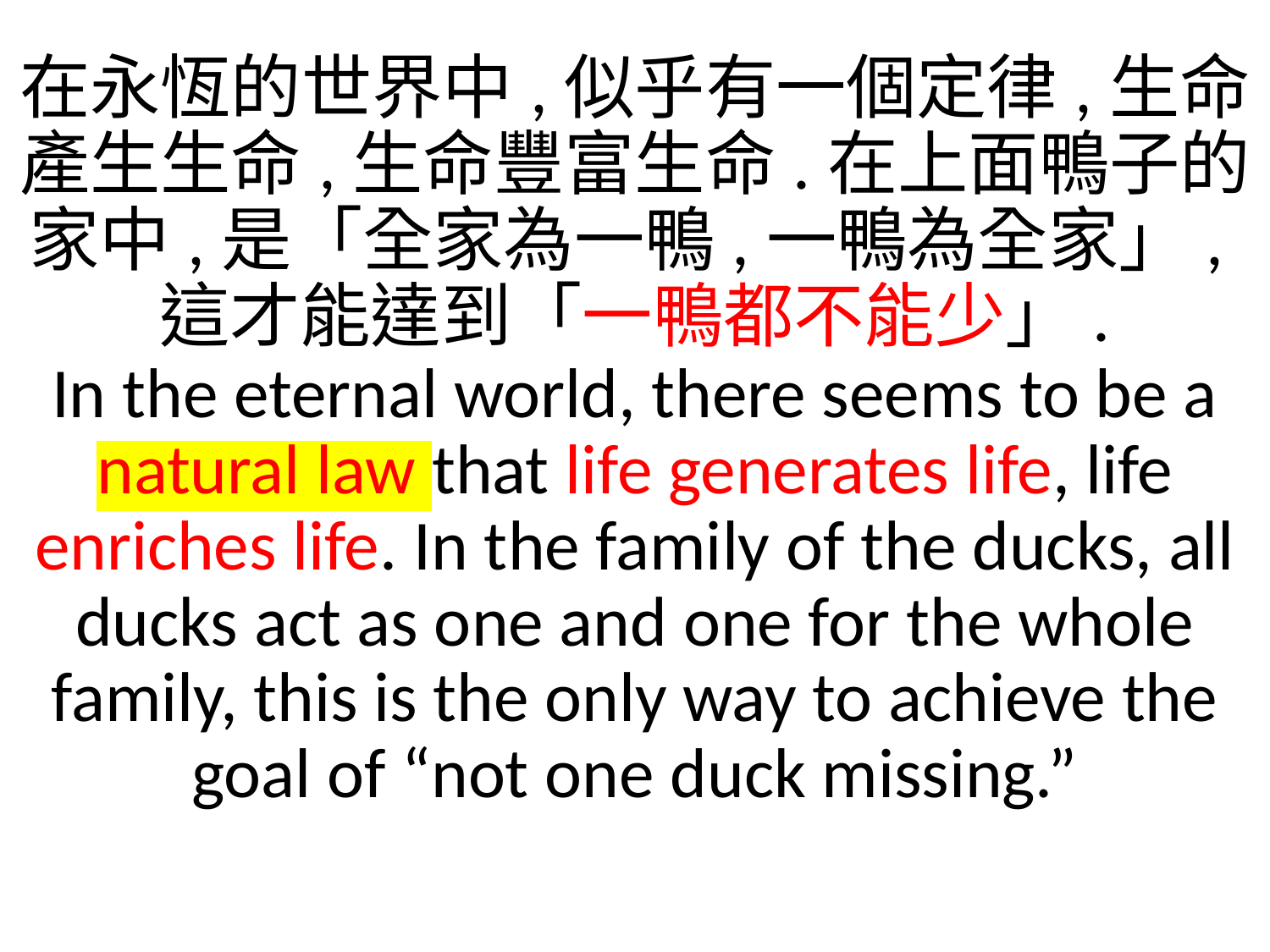

在永恆的世界中,似乎有一個定律,生命產生生命,生命豐富生命.在上面鴨子的家中,是「全家為一鴨,一鴨為全家」,這才能達到「一鴨都不能少」.
In the eternal world, there seems to be a natural law that life generates life, life enriches life. In the family of the ducks, all ducks act as one and one for the whole family, this is the only way to achieve the goal of “not one duck missing.”